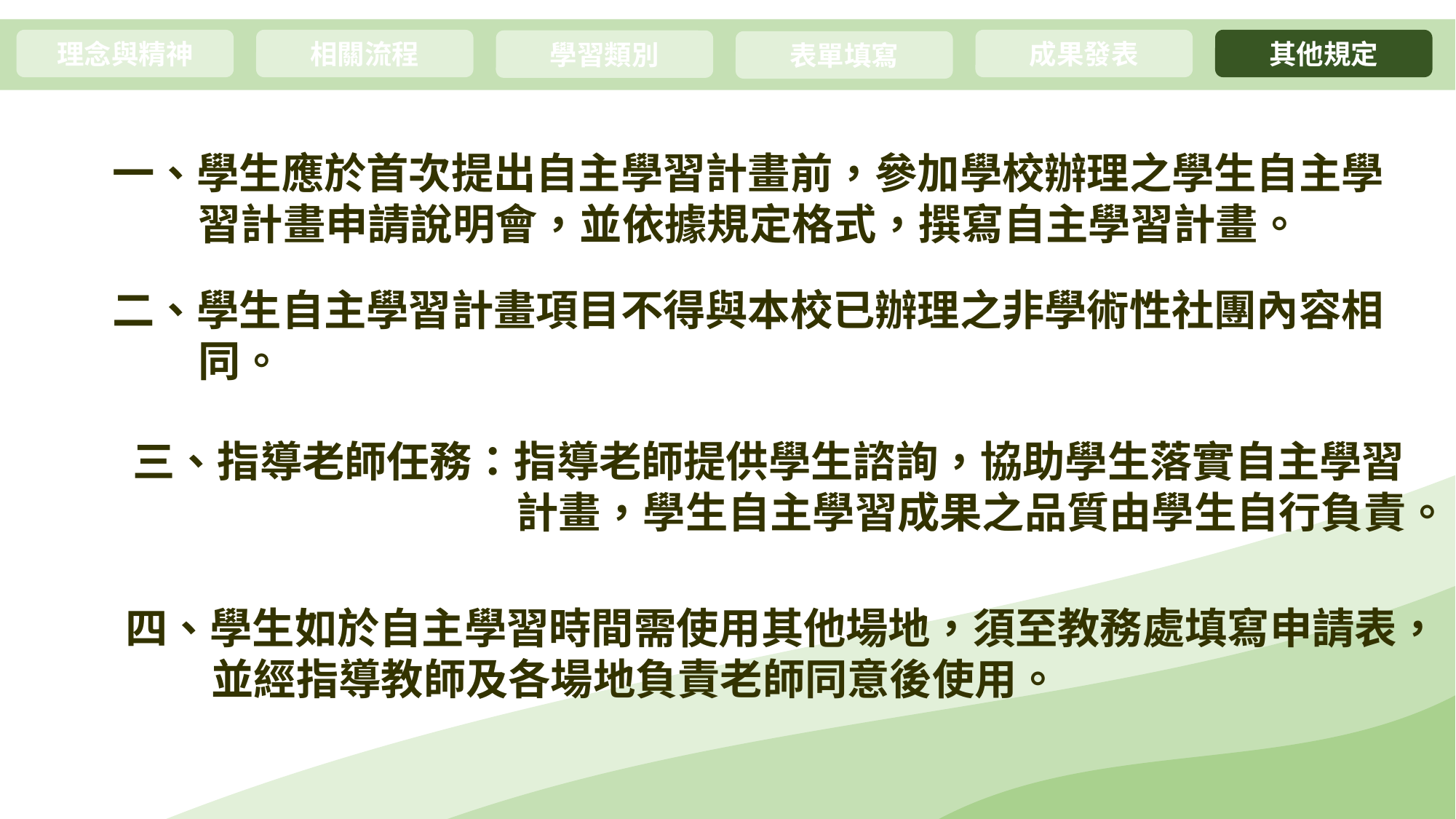

相關流程
成果發表
其他規定
理念與精神
學習類別
表單填寫
一、學生應於首次提出自主學習計畫前，參加學校辦理之學生自主學習計畫申請說明會，並依據規定格式，撰寫自主學習計畫。
二、學生自主學習計畫項目不得與本校已辦理之非學術性社團內容相同。
三、指導老師任務：指導老師提供學生諮詢，協助學生落實自主學習計畫，學生自主學習成果之品質由學生自行負責。
四、學生如於自主學習時間需使用其他場地，須至教務處填寫申請表，並經指導教師及各場地負責老師同意後使用。